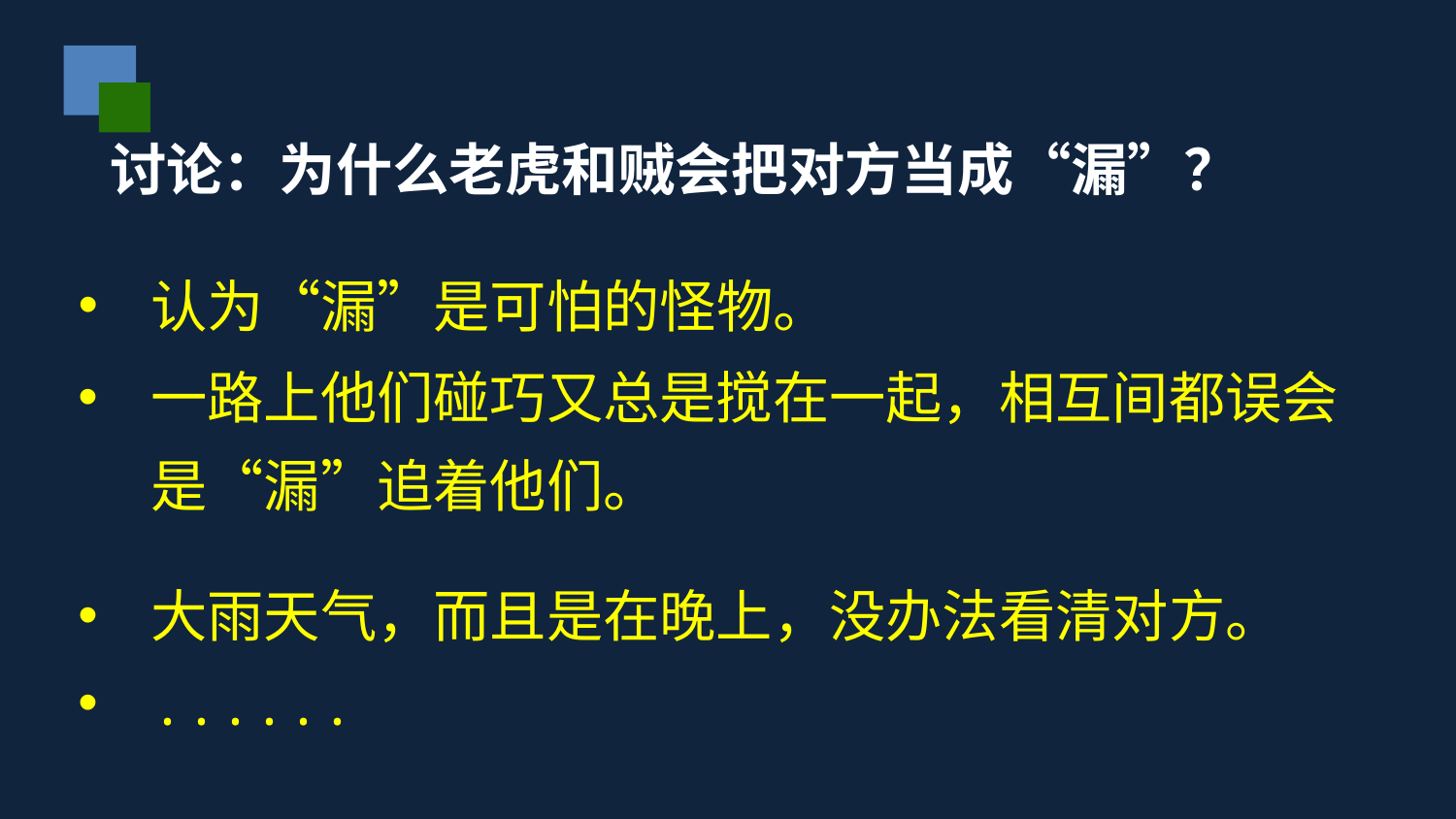

# 讨论：为什么老虎和贼会把对方当成“漏”？
认为“漏”是可怕的怪物。

一路上他们碰巧又总是搅在一起，相互间都误会是“漏”追着他们。
大雨天气，而且是在晚上，没办法看清对方。
......